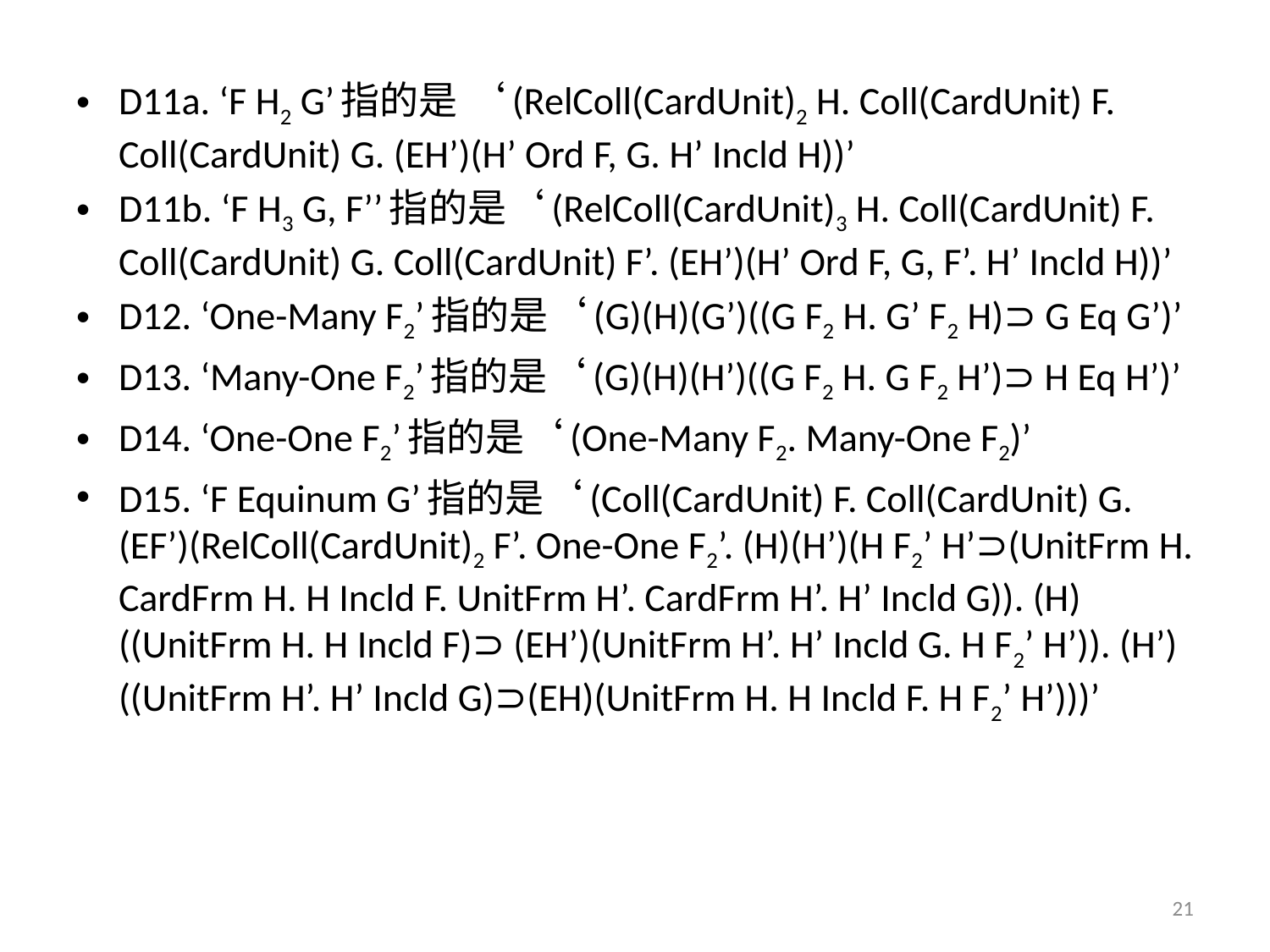

D11a. ‘F H2 G’指的是 ‘(RelColl(CardUnit)2 H. Coll(CardUnit) F. Coll(CardUnit) G. (EH’)(H’ Ord F, G. H’ Incld H))’
D11b. ‘F H3 G, F’’指的是‘(RelColl(CardUnit)3 H. Coll(CardUnit) F. Coll(CardUnit) G. Coll(CardUnit) F’. (EH’)(H’ Ord F, G, F’. H’ Incld H))’
D12. ‘One-Many F2’指的是‘(G)(H)(G’)((G F2 H. G’ F2 H)⊃ G Eq G’)’
D13. ‘Many-One F2’指的是‘(G)(H)(H’)((G F2 H. G F2 H’)⊃ H Eq H’)’
D14. ‘One-One F2’指的是‘(One-Many F2. Many-One F2)’
D15. ‘F Equinum G’指的是‘(Coll(CardUnit) F. Coll(CardUnit) G. (EF’)(RelColl(CardUnit)2 F’. One-One F2’. (H)(H’)(H F2’ H’⊃(UnitFrm H. CardFrm H. H Incld F. UnitFrm H’. CardFrm H’. H’ Incld G)). (H)((UnitFrm H. H Incld F)⊃ (EH’)(UnitFrm H’. H’ Incld G. H F2’ H’)). (H’)((UnitFrm H’. H’ Incld G)⊃(EH)(UnitFrm H. H Incld F. H F2’ H’)))’

21